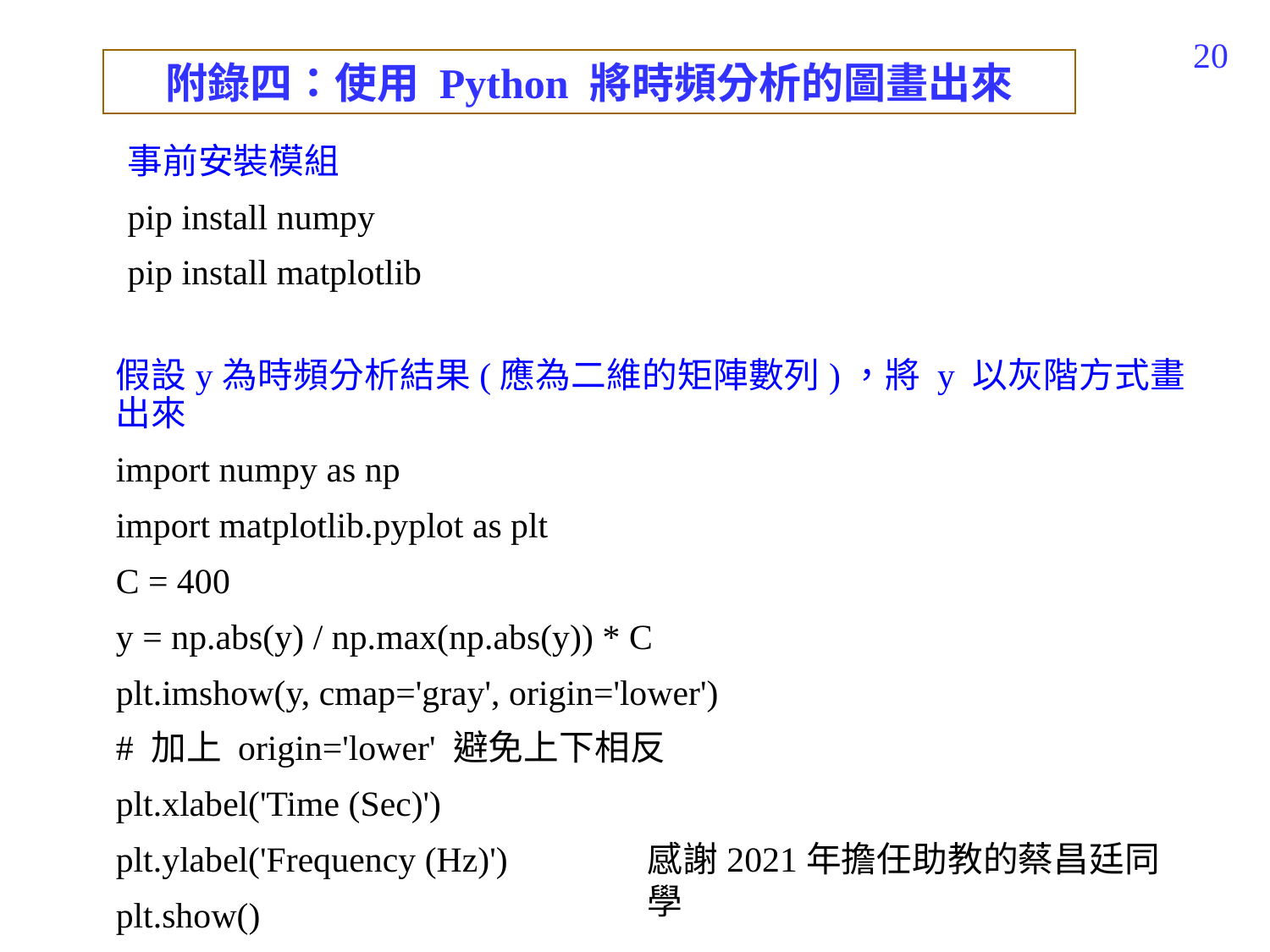

20
附錄四：使用 Python 將時頻分析的圖畫出來
事前安裝模組
pip install numpy
pip install matplotlib

假設y為時頻分析結果(應為二維的矩陣數列)，將 y 以灰階方式畫出來
import numpy as np
import matplotlib.pyplot as plt
C = 400
y = np.abs(y) / np.max(np.abs(y)) * C
plt.imshow(y, cmap='gray', origin='lower')
# 加上 origin='lower' 避免上下相反
plt.xlabel('Time (Sec)')
plt.ylabel('Frequency (Hz)')
plt.show()

感謝2021年擔任助教的蔡昌廷同學